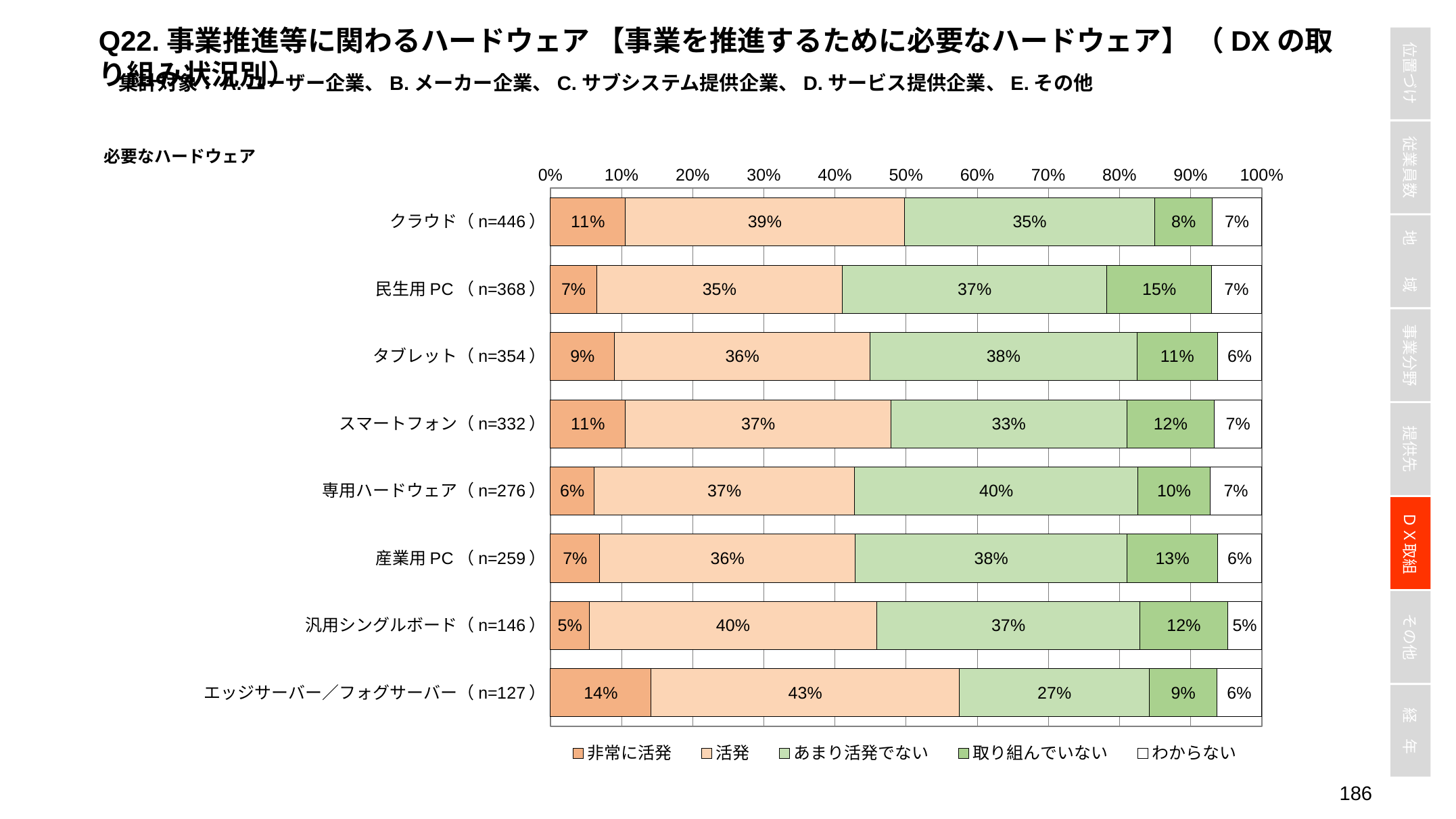

Q22.事業推進等に関わるハードウェア 【事業を推進するために必要なハードウェア】 （DXの取り組み状況別）
集計対象：A.ユーザー企業、B.メーカー企業、C.サブシステム提供企業、D.サービス提供企業、E.その他

### Chart

| Category | 非常に活発 | 活発 | あまり活発でない | 取り組んでいない | わからない |
|---|---|---|---|---|---|
| クラウド（n=446） | 0.10538116591928251 | 0.3923766816143498 | 0.35201793721973096 | 0.08071748878923767 | 0.06950672645739911 |
| 民生用PC（n=368） | 0.06521739130434782 | 0.3451086956521739 | 0.37228260869565216 | 0.14673913043478262 | 0.07065217391304347 |
| タブレット（n=354） | 0.0903954802259887 | 0.3587570621468927 | 0.3757062146892655 | 0.11299435028248588 | 0.062146892655367235 |
| スマートフォン（n=332） | 0.10542168674698796 | 0.37349397590361444 | 0.3313253012048193 | 0.12349397590361445 | 0.06626506024096386 |
| 専用ハードウェア（n=276） | 0.06159420289855073 | 0.36594202898550726 | 0.39855072463768115 | 0.10144927536231885 | 0.07246376811594203 |
| 産業用PC（n=259） | 0.0694980694980695 | 0.3590733590733591 | 0.38223938223938225 | 0.1274131274131274 | 0.06177606177606178 |
| 汎用シングルボード（n=146） | 0.0547945205479452 | 0.4041095890410959 | 0.3698630136986301 | 0.1232876712328767 | 0.04794520547945205 |
| エッジサーバー／フォグサーバー（n=127） | 0.14173228346456693 | 0.4330708661417323 | 0.2677165354330709 | 0.09448818897637795 | 0.06299212598425197 |
186